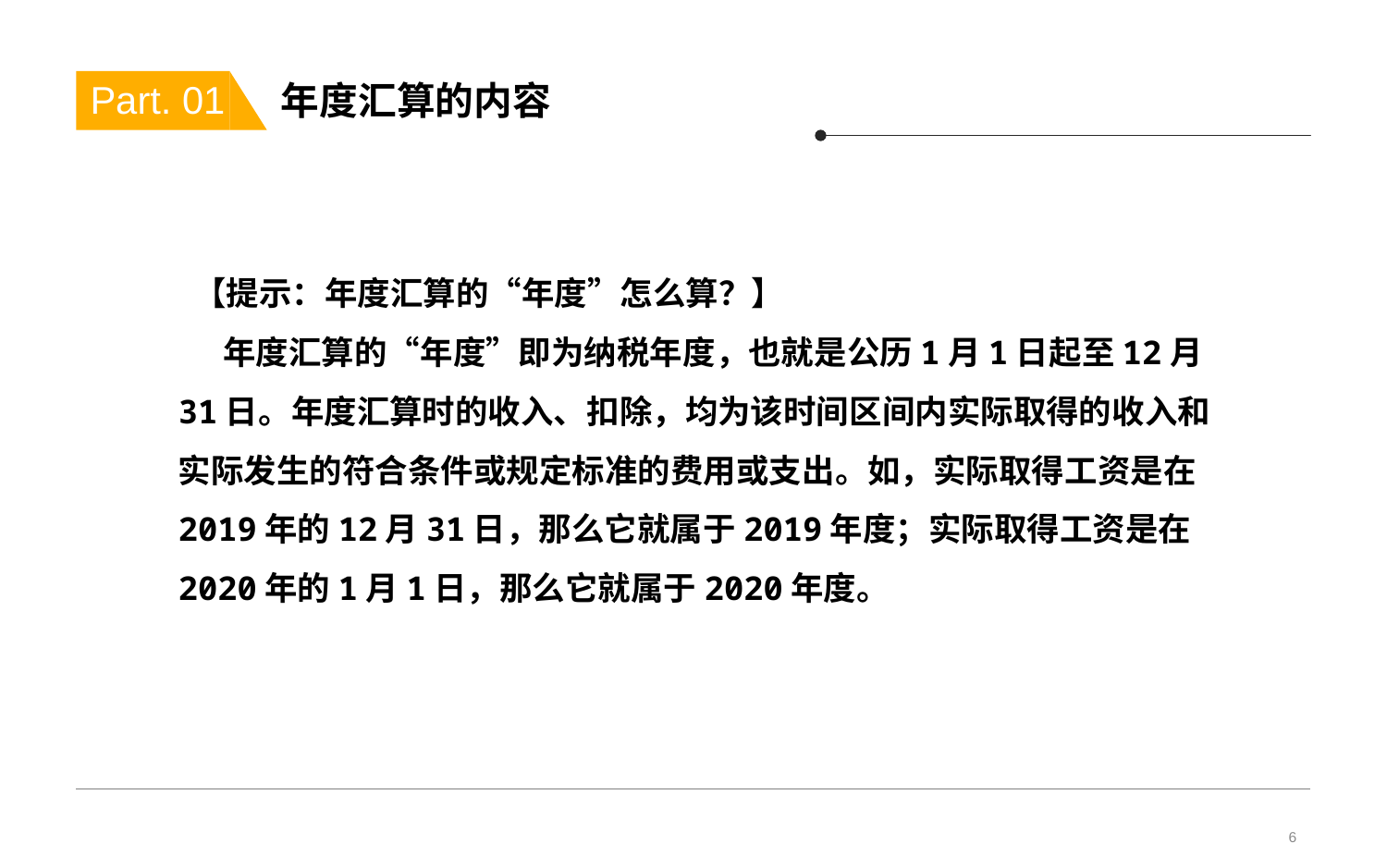

# 年度汇算的内容
Part. 01
 【提示：年度汇算的“年度”怎么算？】
     年度汇算的“年度”即为纳税年度，也就是公历1月1日起至12月31日。年度汇算时的收入、扣除，均为该时间区间内实际取得的收入和实际发生的符合条件或规定标准的费用或支出。如，实际取得工资是在2019年的12月31日，那么它就属于2019年度；实际取得工资是在2020年的1月1日，那么它就属于2020年度。
6